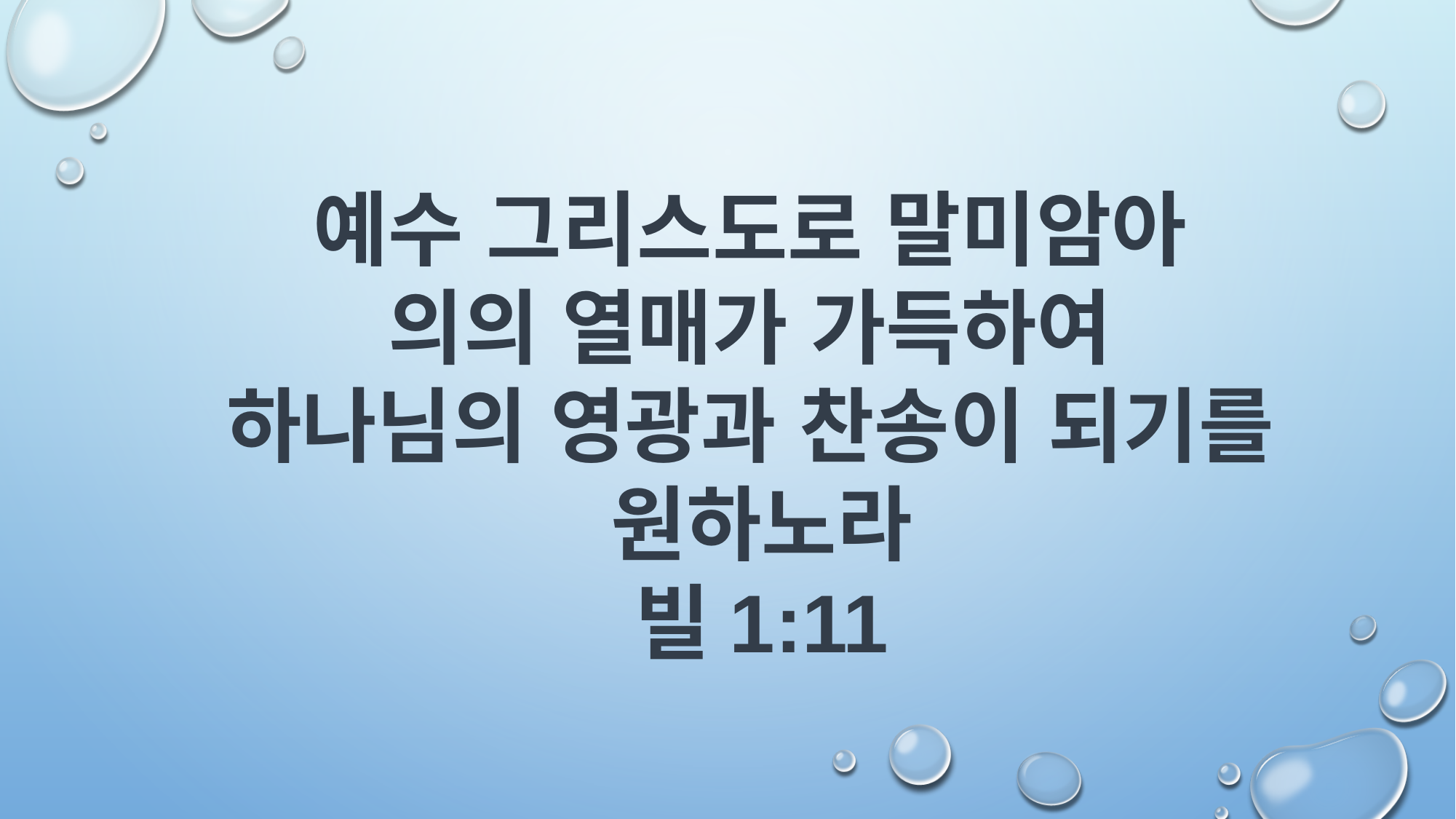

예수 그리스도로 말미암아
의의 열매가 가득하여
하나님의 영광과 찬송이 되기를
원하노라
빌1:11